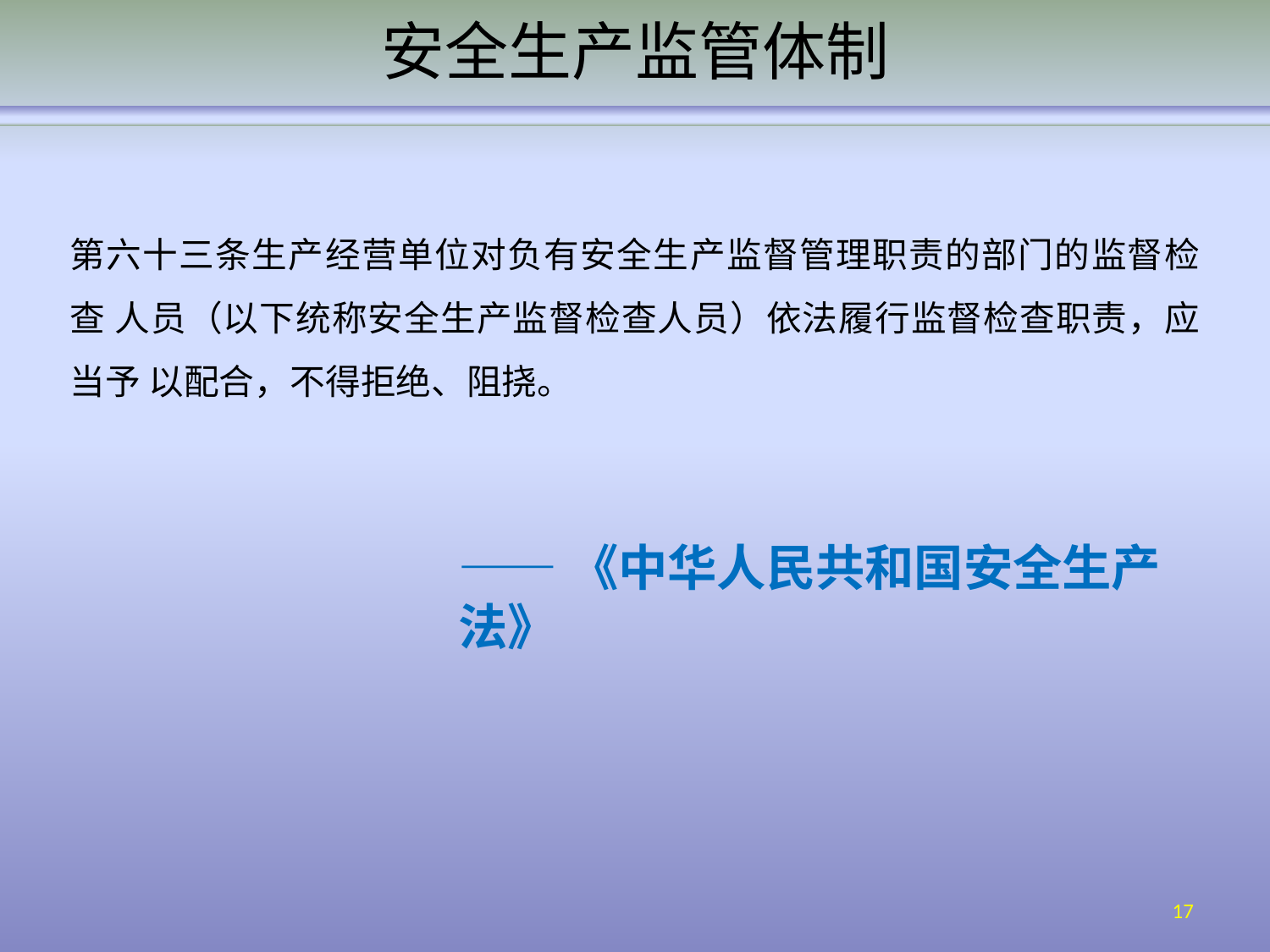

# 安全生产监管体制
第六十三条生产经营单位对负有安全生产监督管理职责的部门的监督检查 人员（以下统称安全生产监督检查人员）依法履行监督检查职责，应当予 以配合，不得拒绝、阻挠。
——《中华人民共和国安全生产法》
17